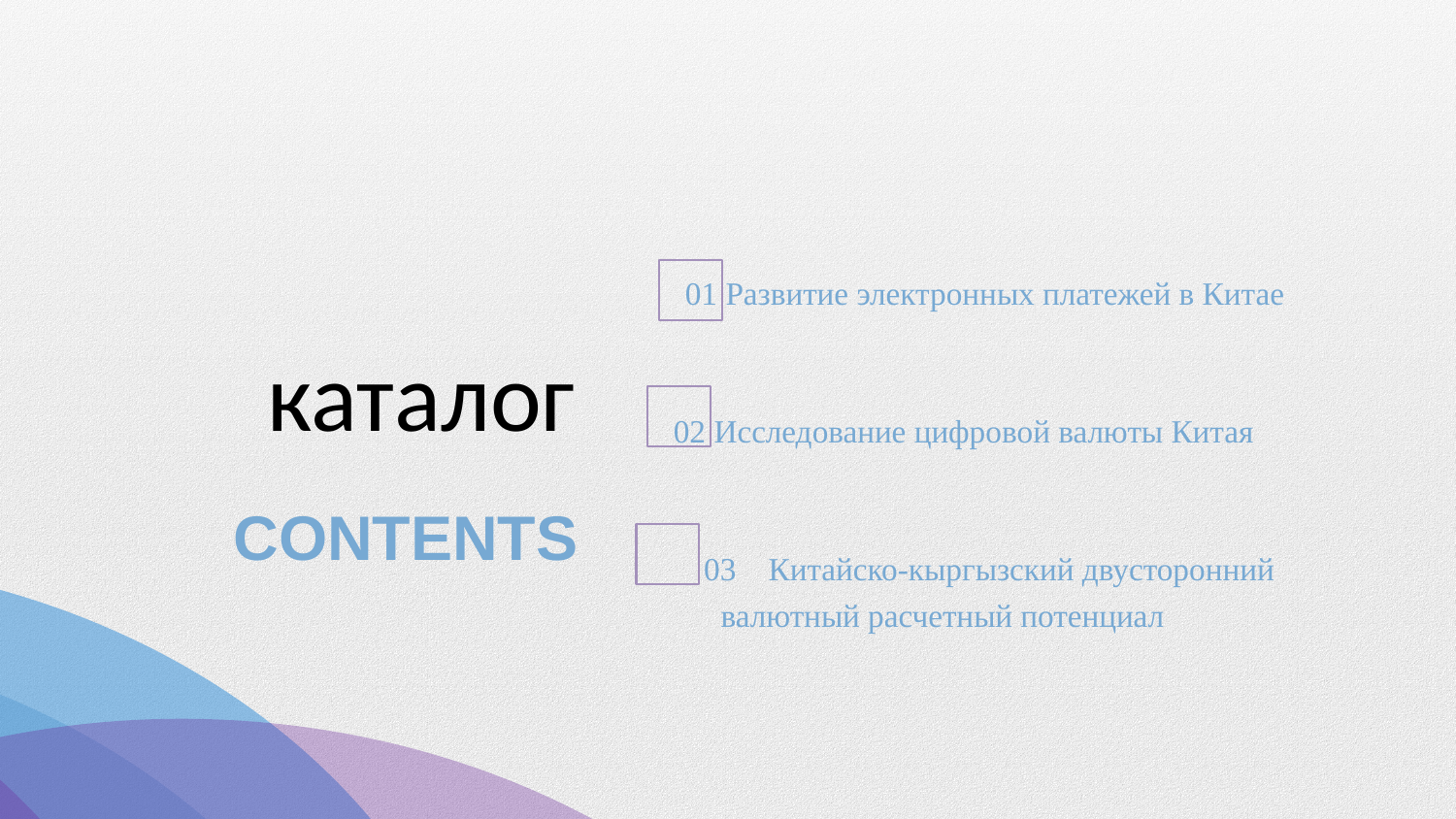

01 Развитие электронных платежей в Китае
 каталог

02 Исследование цифровой валюты Китая
CONTENTS

03    Китайско-кыргызский двусторонний
 валютный расчетный потенциал

部门：XXX   汇报人：xxx